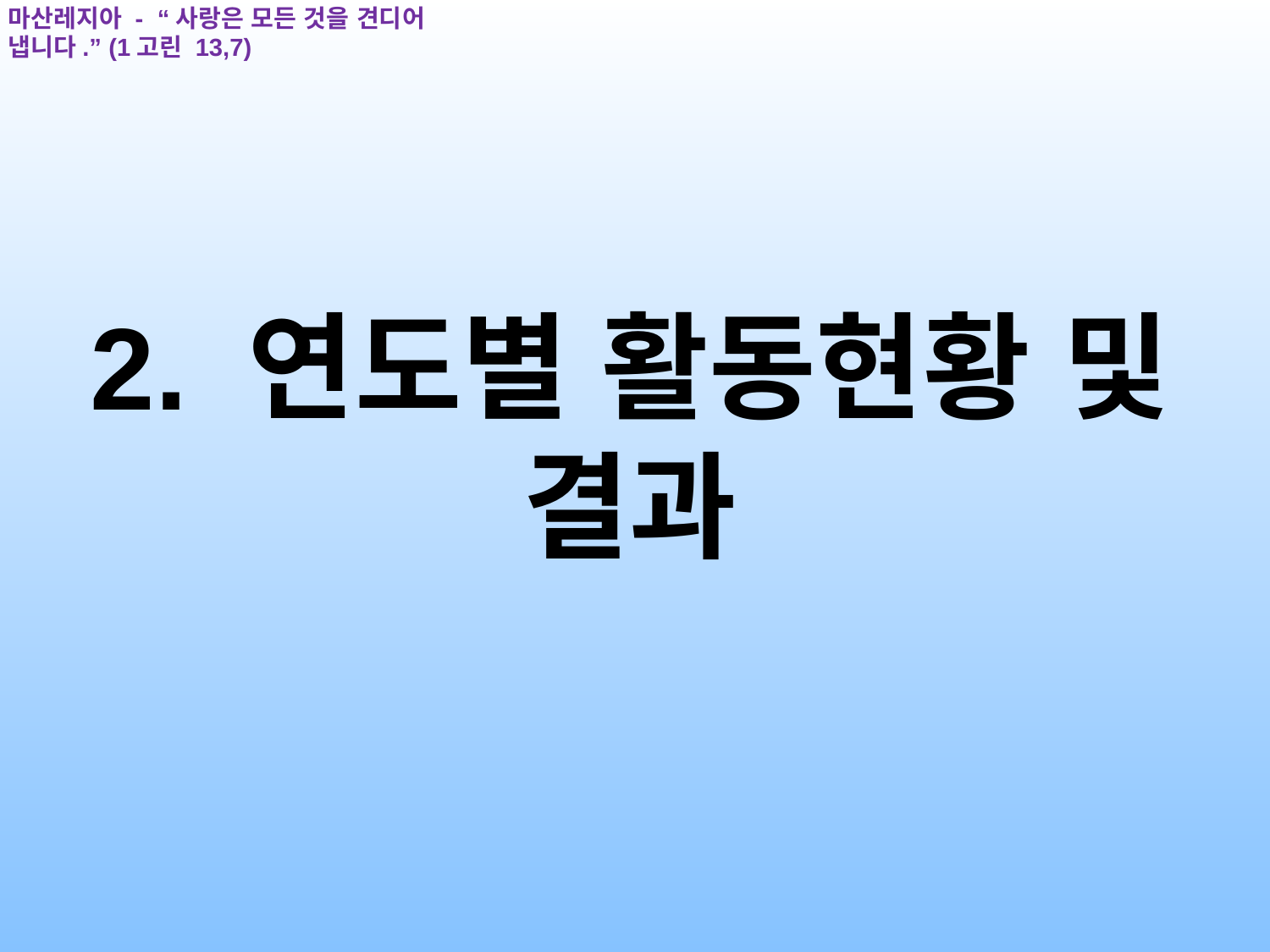

마산레지아 -  “사랑은 모든 것을 견디어 냅니다.” (1고린 13,7)
2. 연도별 활동현황 및 결과